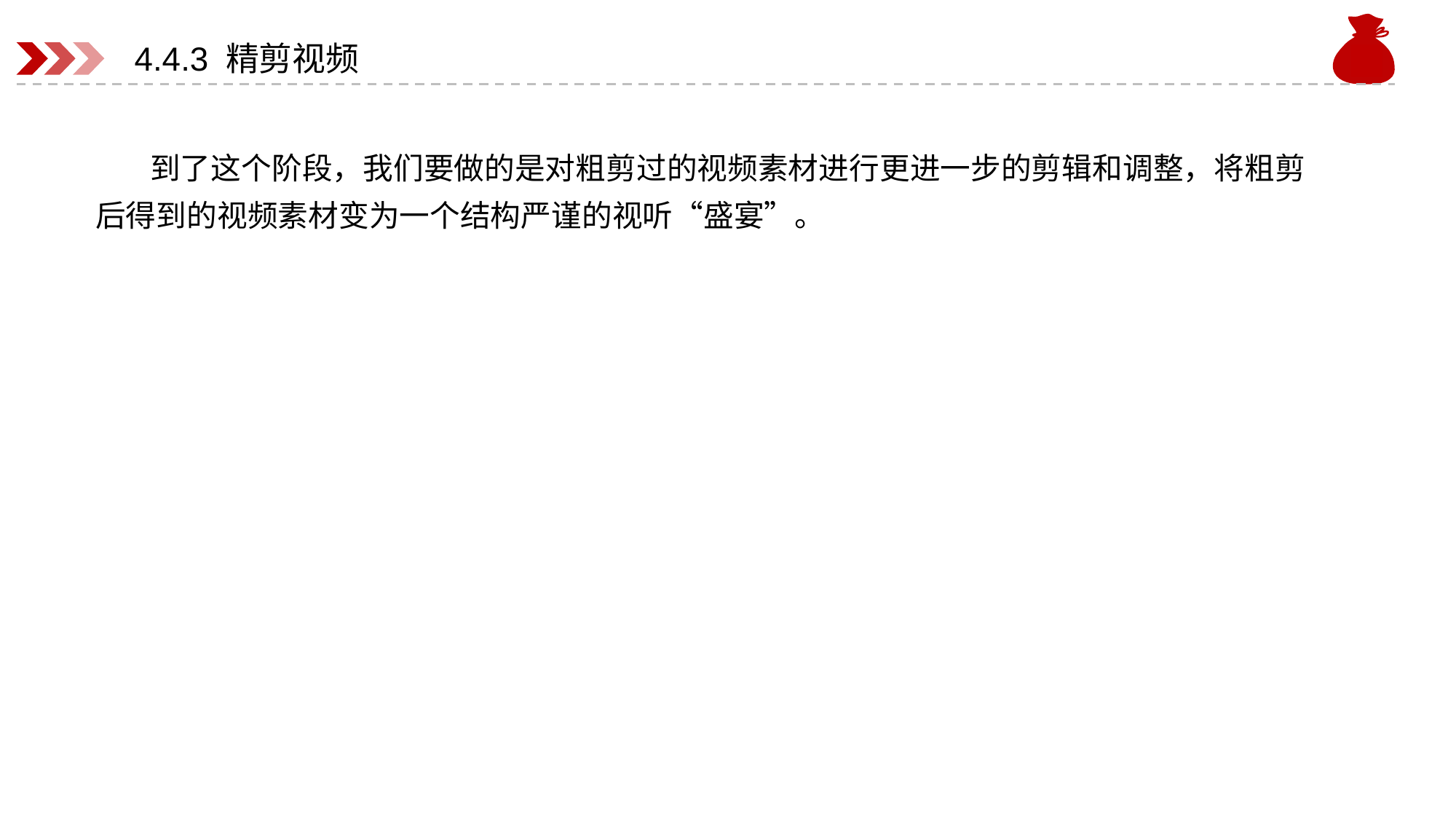

# 4.4.3 精剪视频
37
到了这个阶段，我们要做的是对粗剪过的视频素材进行更进一步的剪辑和调整，将粗剪后得到的视频素材变为一个结构严谨的视听“盛宴”。